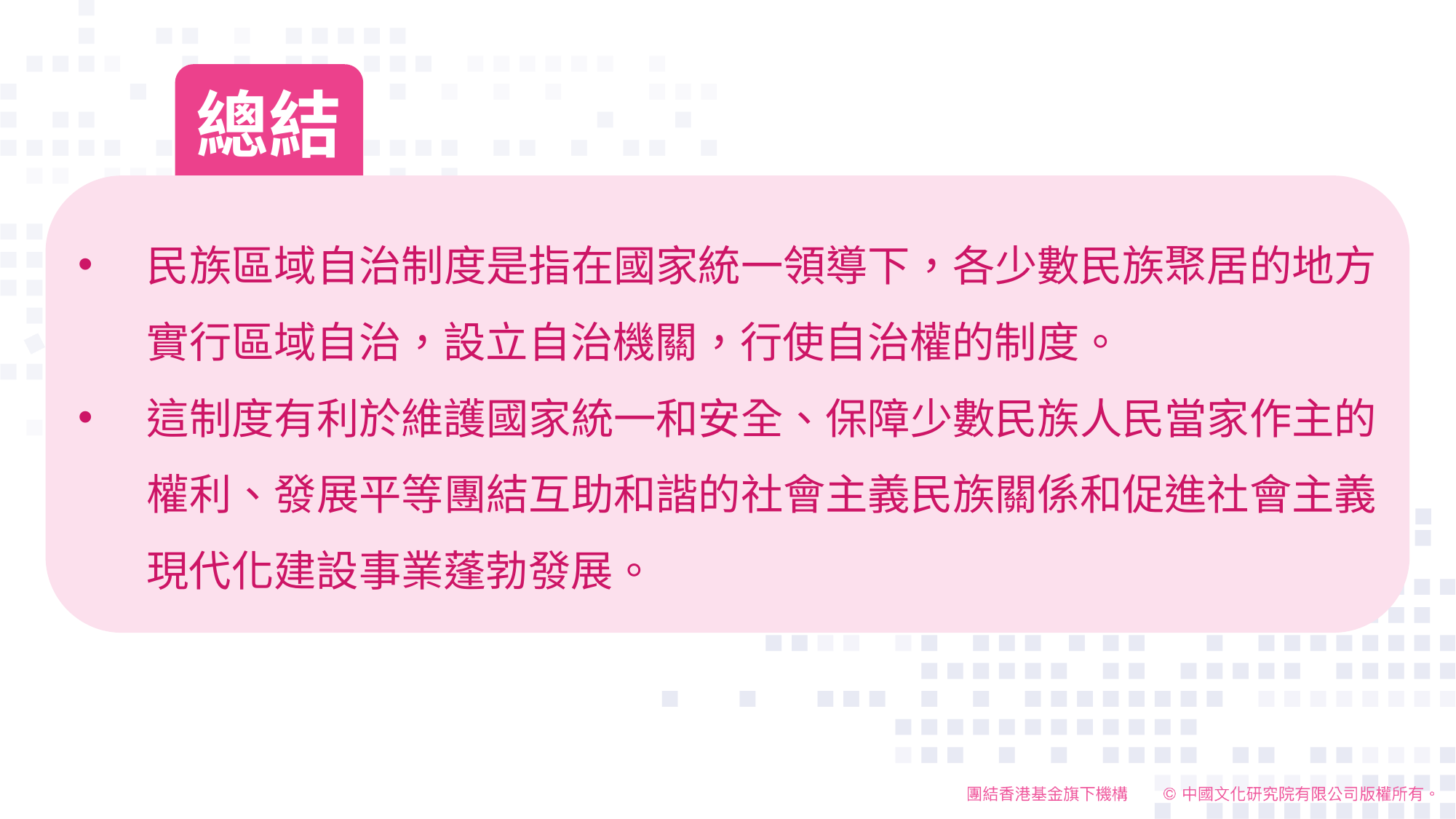

總結
民族區域自治制度是指在國家統一領導下，各少數民族聚居的地方實行區域自治，設立自治機關，行使自治權的制度。
這制度有利於維護國家統一和安全、保障少數民族人民當家作主的權利、發展平等團結互助和諧的社會主義民族關係和促進社會主義現代化建設事業蓬勃發展。